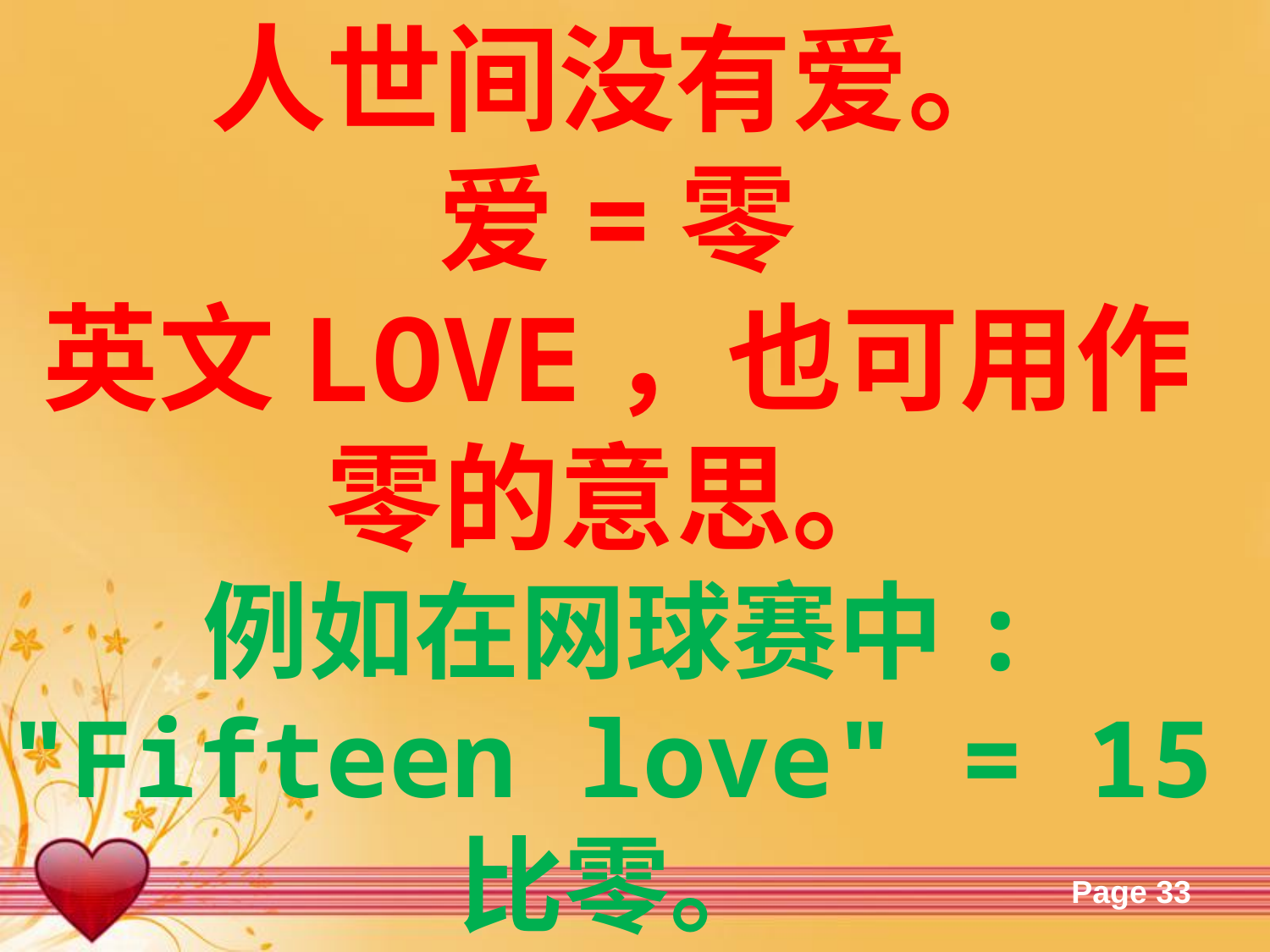

人世间没有爱。
爱=零
英文LOVE，也可用作零的意思。
例如在网球赛中: "Fifteen love" = 15比零。